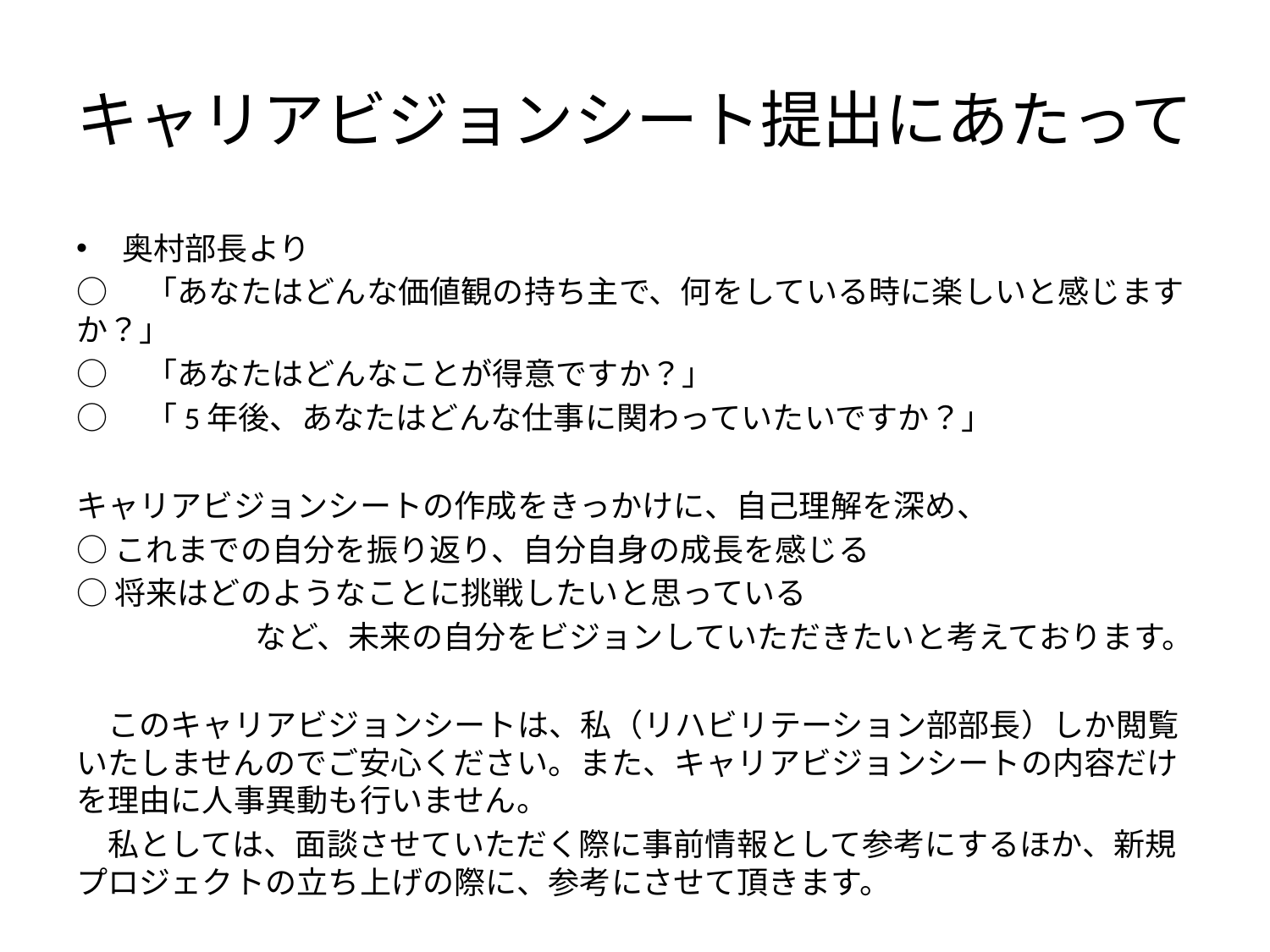

# キャリアビジョンシート提出にあたって
奥村部長より
○　「あなたはどんな価値観の持ち主で、何をしている時に楽しいと感じますか？」
○　「あなたはどんなことが得意ですか？」
○　「5年後、あなたはどんな仕事に関わっていたいですか？」

キャリアビジョンシートの作成をきっかけに、自己理解を深め、
○これまでの自分を振り返り、自分自身の成長を感じる
○将来はどのようなことに挑戦したいと思っている
など、未来の自分をビジョンしていただきたいと考えております。

　このキャリアビジョンシートは、私（リハビリテーション部部長）しか閲覧いたしませんのでご安心ください。また、キャリアビジョンシートの内容だけを理由に人事異動も行いません。
　私としては、面談させていただく際に事前情報として参考にするほか、新規プロジェクトの立ち上げの際に、参考にさせて頂きます。